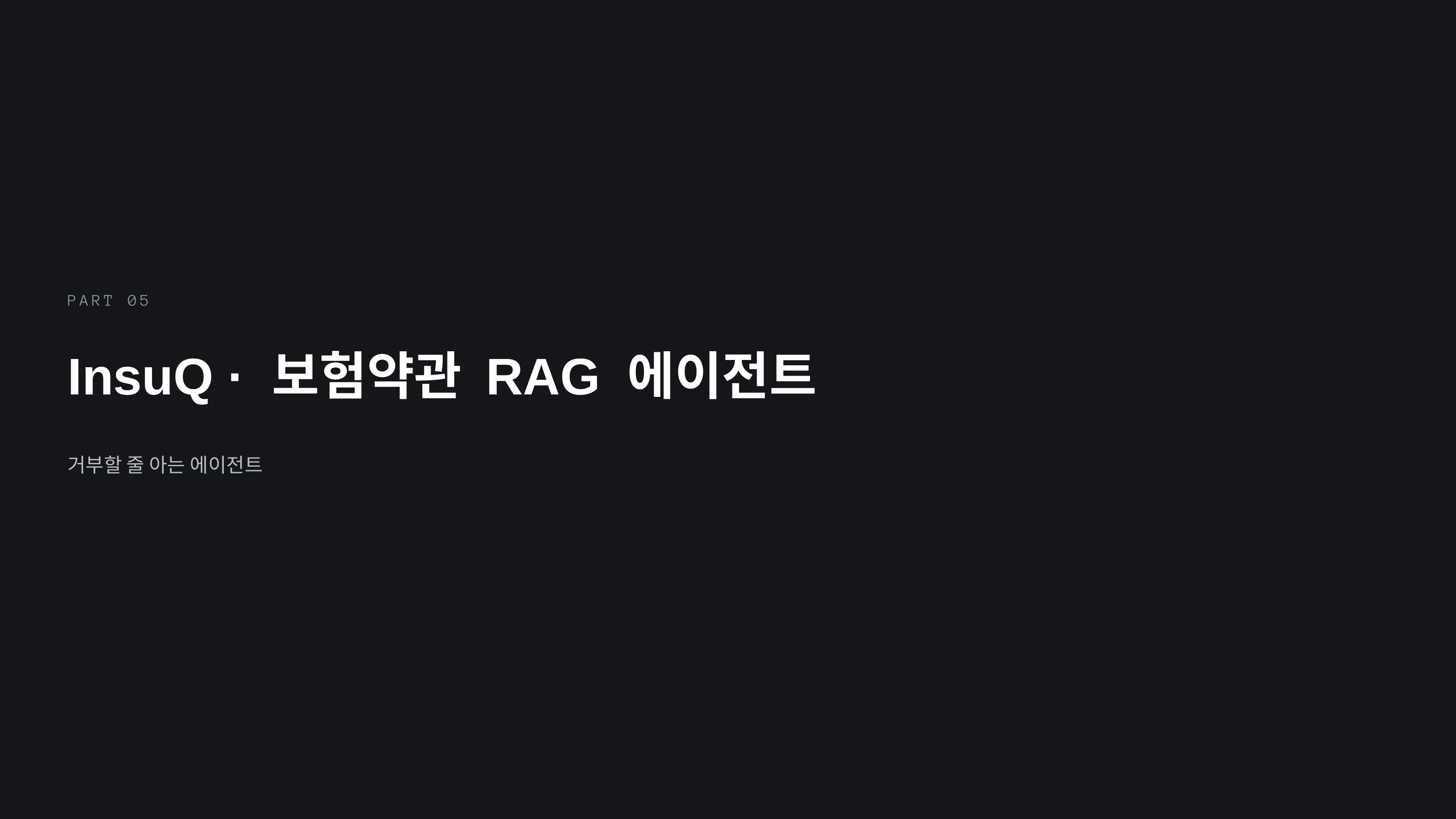

PART 05

InsuQ · 보험약관 RAG 에이전트

거부할 줄 아는 에이전트